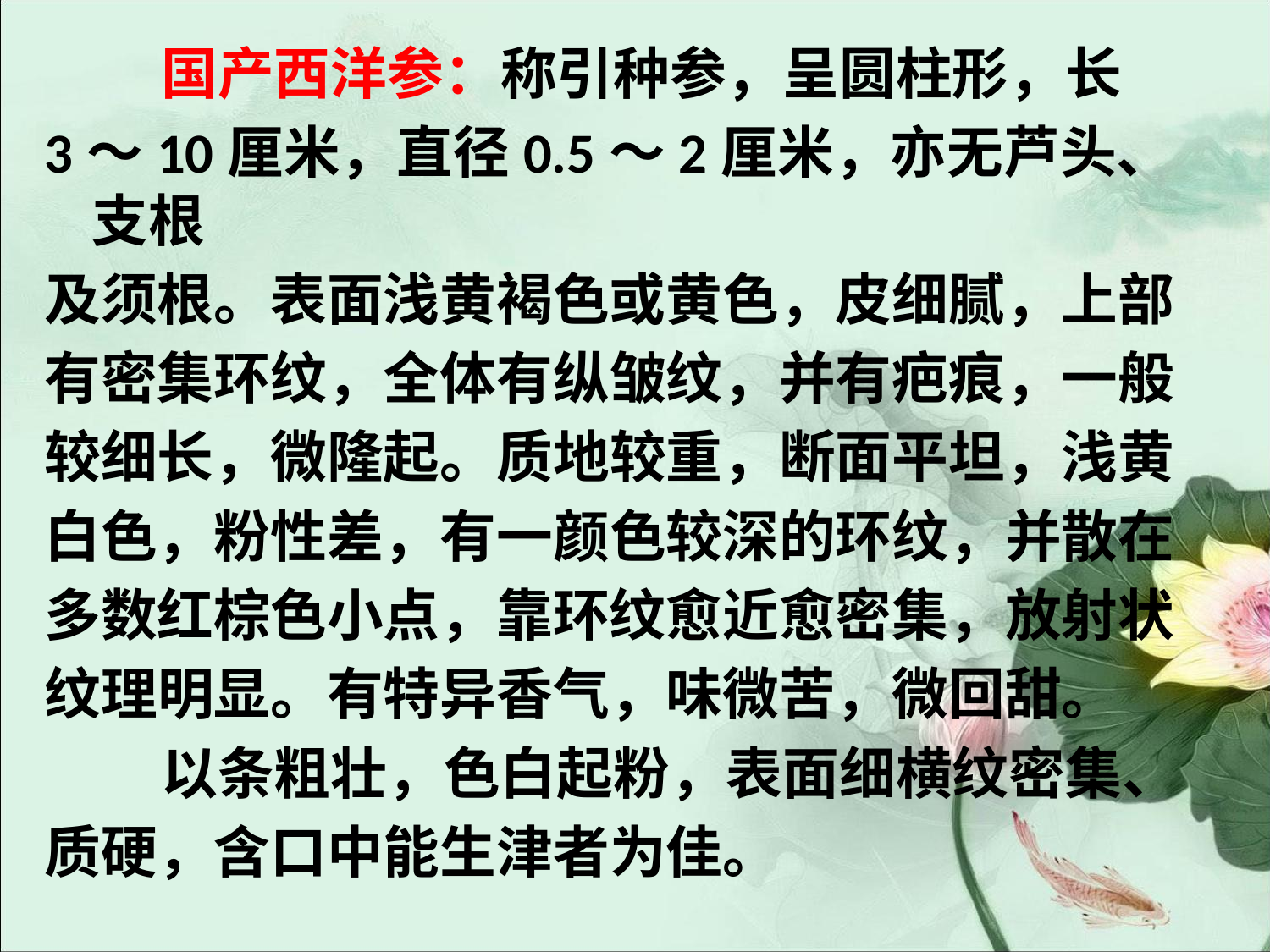

#
        国产西洋参：称引种参，呈圆柱形，长
3～10厘米，直径0.5～2厘米，亦无芦头、支根
及须根。表面浅黄褐色或黄色，皮细腻，上部
有密集环纹，全体有纵皱纹，并有疤痕，一般
较细长，微隆起。质地较重，断面平坦，浅黄
白色，粉性差，有一颜色较深的环纹，并散在
多数红棕色小点，靠环纹愈近愈密集，放射状
纹理明显。有特异香气，味微苦，微回甜。
        以条粗壮，色白起粉，表面细横纹密集、
质硬，含口中能生津者为佳。